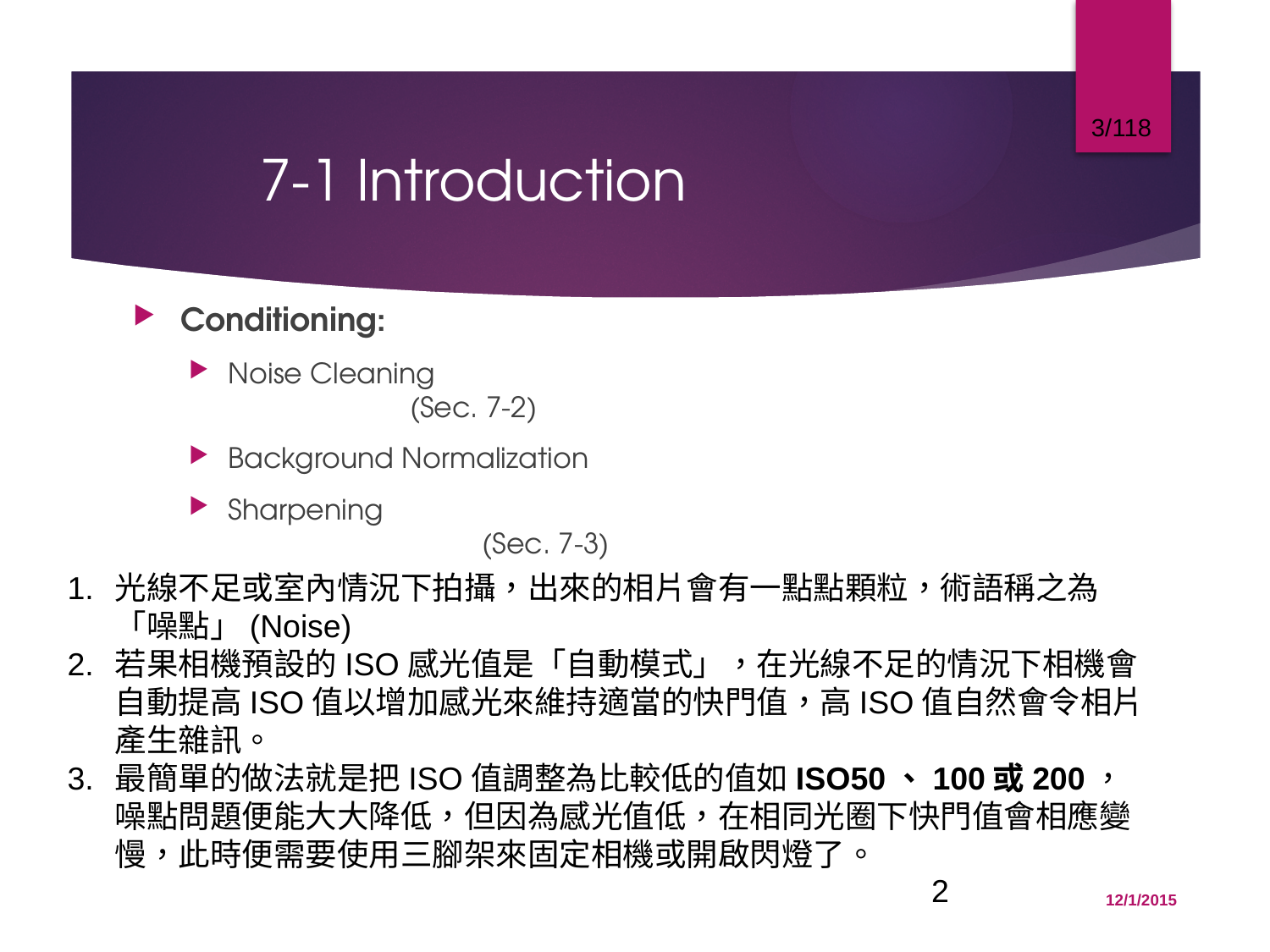

3/118
# 7-1 Introduction

Conditioning:
Noise Cleaning 						       (Sec. 7-2)
Background Normalization
Sharpening 							(Sec. 7-3)

光線不足或室內情況下拍攝，出來的相片會有一點點顆粒，術語稱之為「噪點」(Noise)
若果相機預設的ISO感光值是「自動模式」，在光線不足的情況下相機會自動提高ISO值以增加感光來維持適當的快門值，高ISO值自然會令相片產生雜訊。
最簡單的做法就是把ISO值調整為比較低的值如ISO50、100或200，噪點問題便能大大降低，但因為感光值低，在相同光圈下快門值會相應變慢，此時便需要使用三腳架來固定相機或開啟閃燈了。
2
12/1/2015